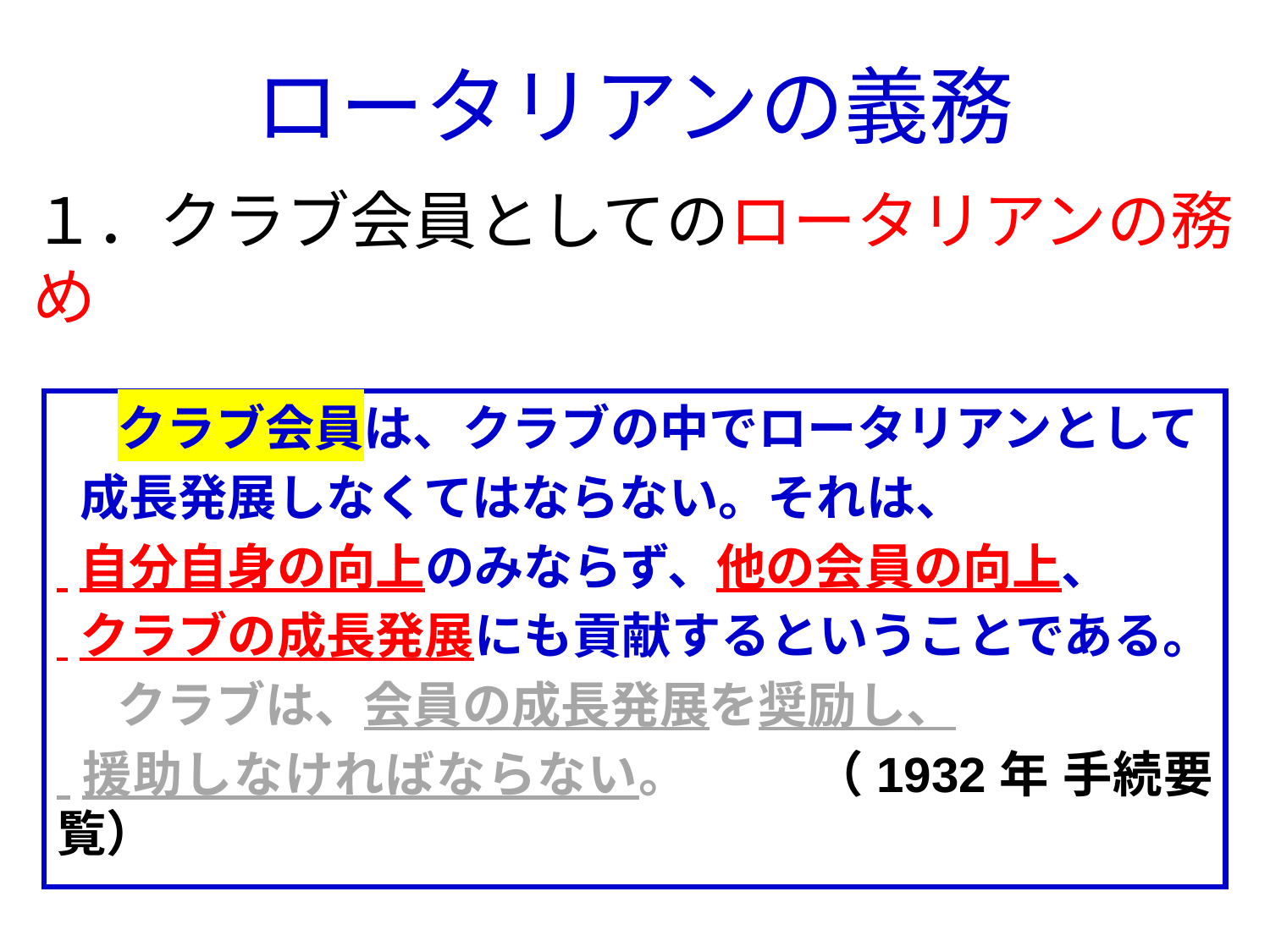

ロータリアンの義務
１．クラブ会員としてのロータリアンの務め

　 クラブ会員は、クラブの中でロータリアンとして
 成長発展しなくてはならない。それは、
 自分自身の向上のみならず、他の会員の向上、
 クラブの成長発展にも貢献するということである。
　 クラブは、会員の成長発展を奨励し、
 援助しなければならない。          （1932年 手続要覧）